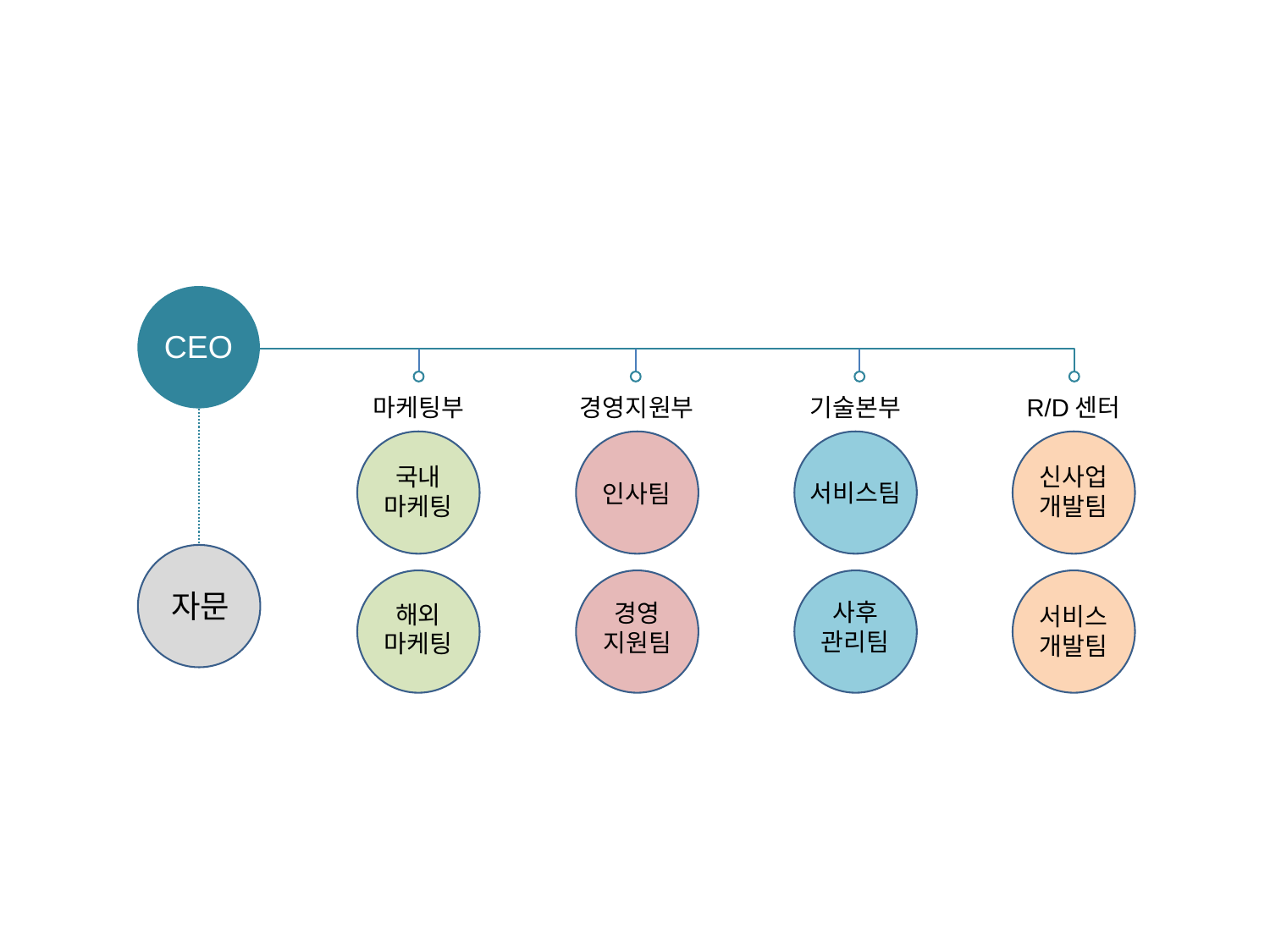

CEO

마케팅부

국내
마케팅

해외
마케팅
경영지원부

인사팀

경영
지원팀
기술본부

서비스팀

사후
관리팀
R/D센터

신사업
개발팀

서비스
개발팀

자문